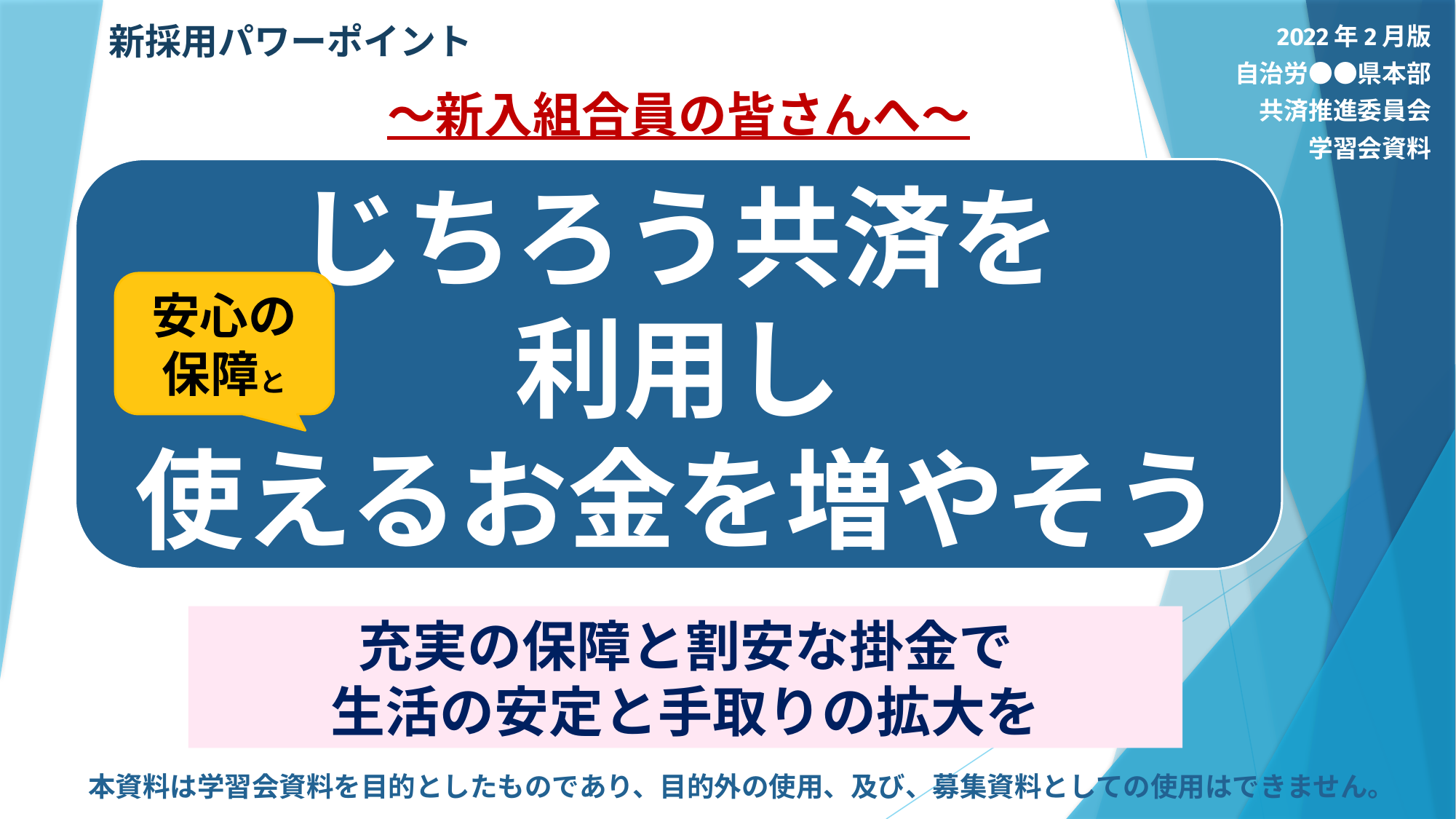

新採用パワーポイント
2022年2月版
自治労●●県本部
共済推進委員会
学習会資料
～新入組合員の皆さんへ～

じちろう共済を
利用し
使えるお金を増やそう
安心の保障と
充実の保障と割安な掛金で
生活の安定と手取りの拡大を
本資料は学習会資料を目的としたものであり、目的外の使用、及び、募集資料としての使用はできません。